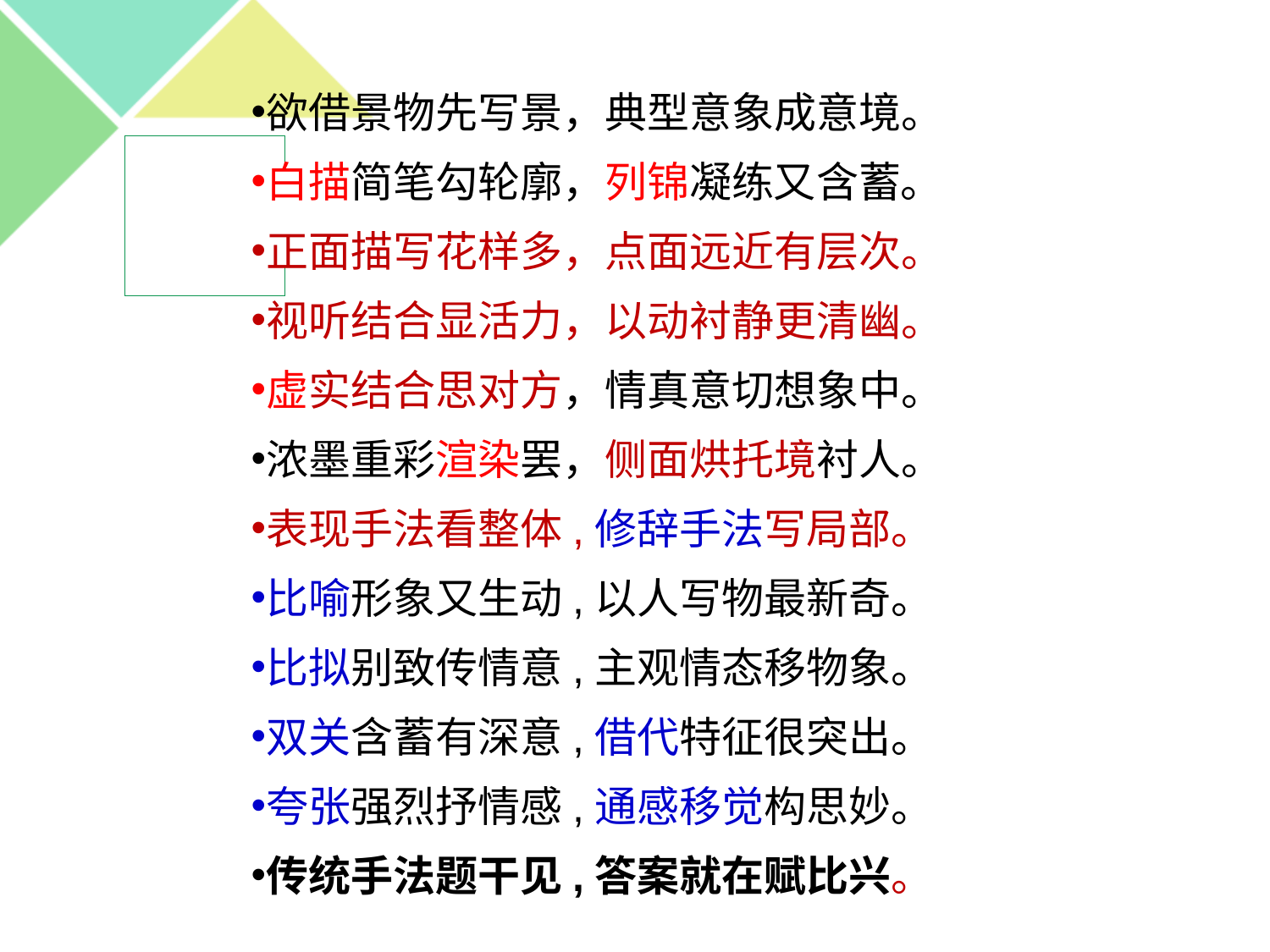

欲借景物先写景，典型意象成意境。
白描简笔勾轮廓，列锦凝练又含蓄。
正面描写花样多，点面远近有层次。
视听结合显活力，以动衬静更清幽。
虚实结合思对方，情真意切想象中。
浓墨重彩渲染罢，侧面烘托境衬人。
表现手法看整体,修辞手法写局部。
比喻形象又生动,以人写物最新奇。
比拟别致传情意,主观情态移物象。
双关含蓄有深意,借代特征很突出。
夸张强烈抒情感,通感移觉构思妙。
传统手法题干见,答案就在赋比兴。